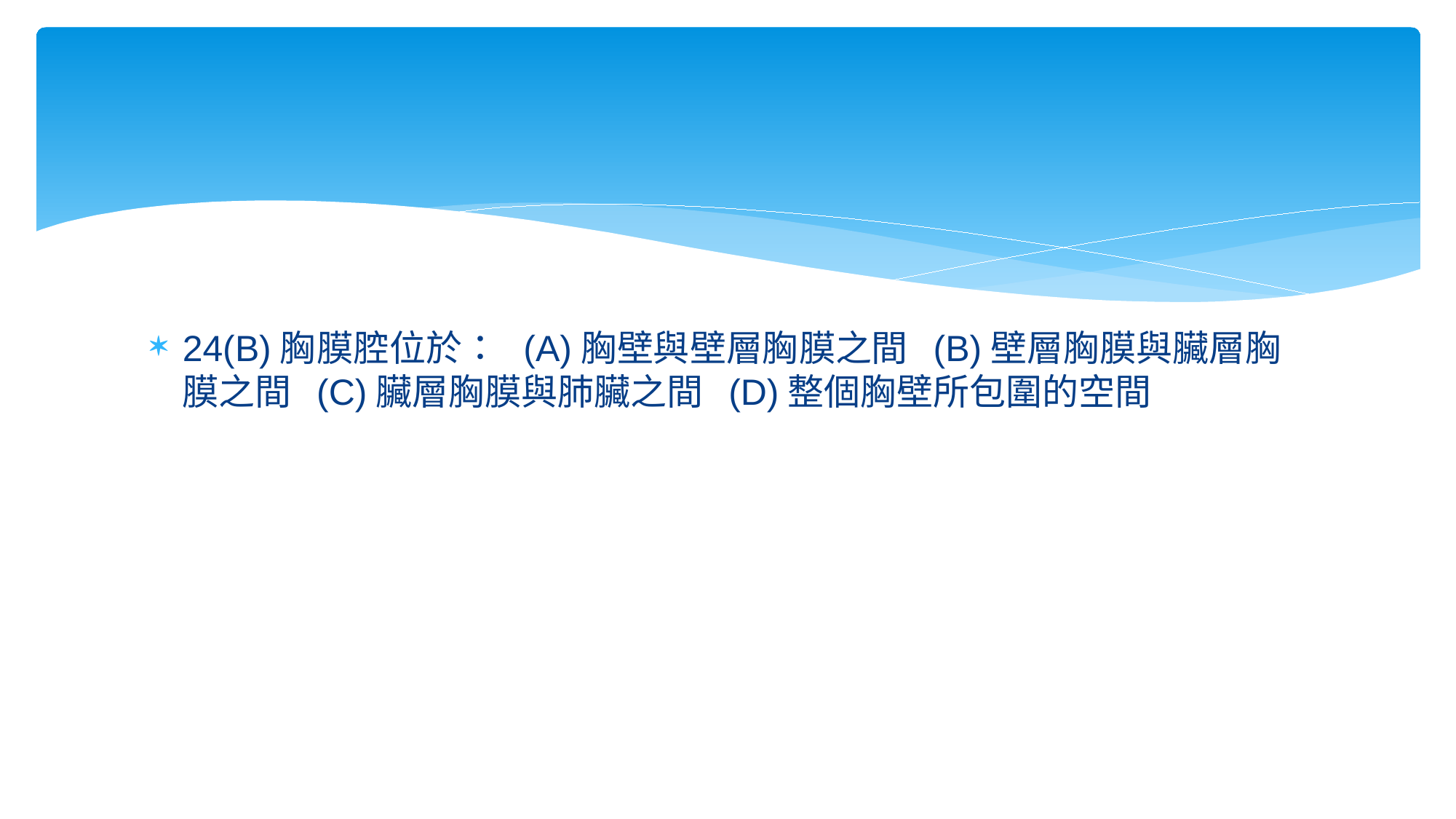

#
24(B)胸膜腔位於：  (A)胸壁與壁層胸膜之間  (B)壁層胸膜與臟層胸膜之間  (C)臟層胸膜與肺臟之間  (D)整個胸壁所包圍的空間